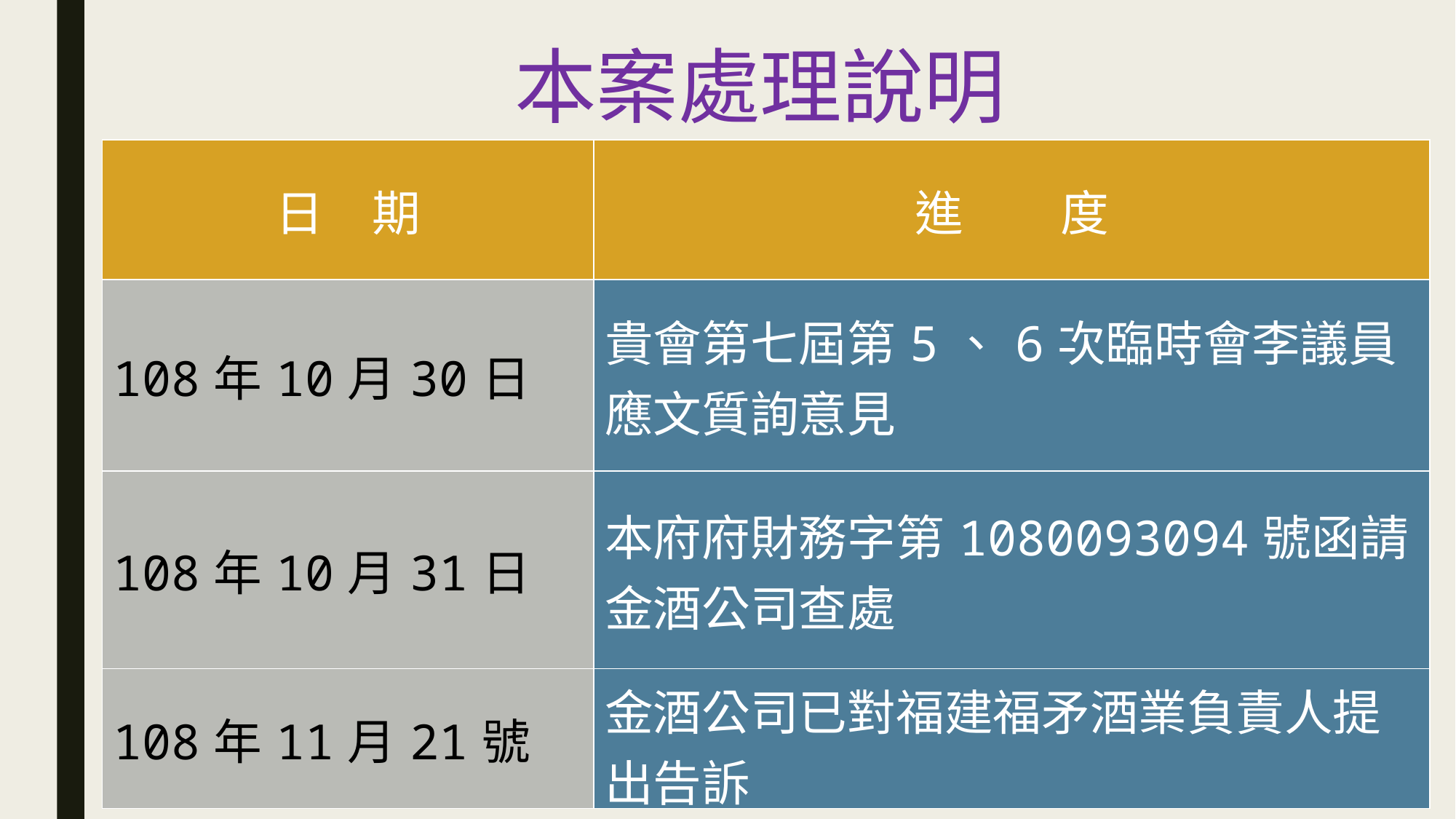

本案處理說明
| 日　期 | 進　　度 |
| --- | --- |
| 108年10月30日 | 貴會第七屆第5、6次臨時會李議員應文質詢意見 |
| 108年10月31日 | 本府府財務字第1080093094號函請金酒公司查處 |
| 108年11月21號 | 金酒公司已對福建福矛酒業負責人提出告訴 |